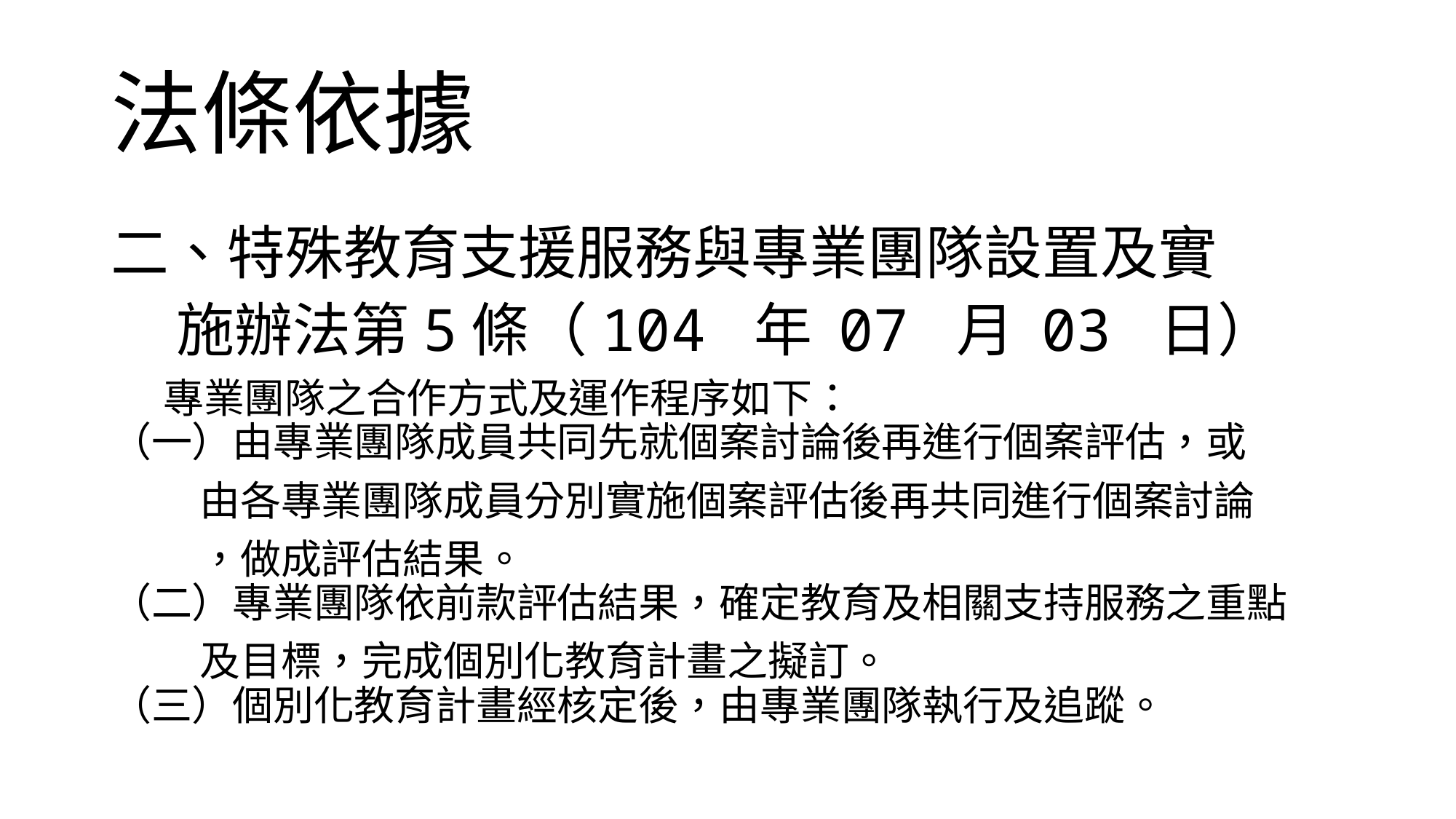

# 法條依據
二、特殊教育支援服務與專業團隊設置及實
    施辦法第5條（104 年 07 月 03 日）
專業團隊之合作方式及運作程序如下：
（一）由專業團隊成員共同先就個案討論後再進行個案評估，或
   由各專業團隊成員分別實施個案評估後再共同進行個案討論
   ，做成評估結果。
（二）專業團隊依前款評估結果，確定教育及相關支持服務之重點
   及目標，完成個別化教育計畫之擬訂。
（三）個別化教育計畫經核定後，由專業團隊執行及追蹤。